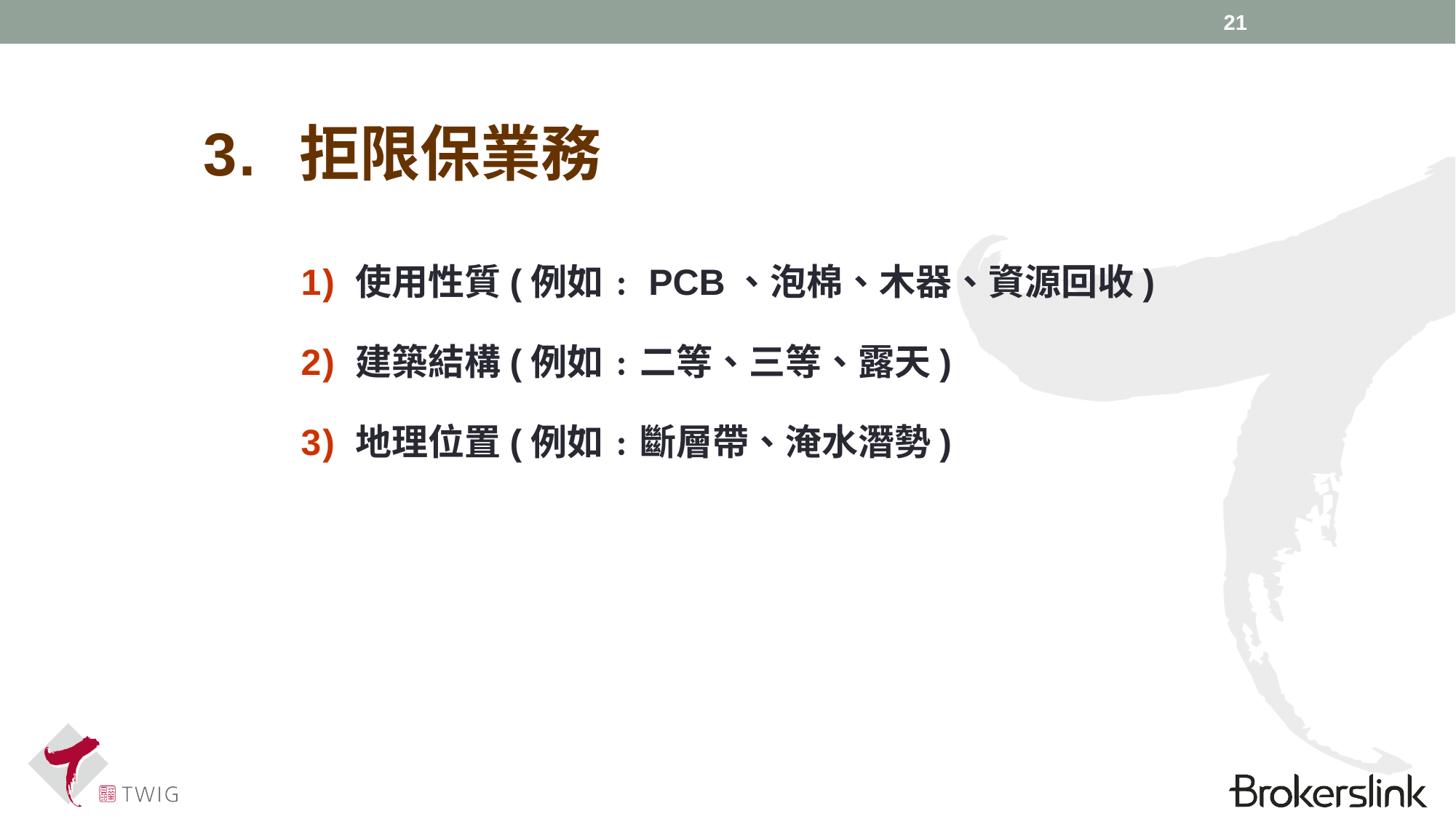

21
拒限保業務
使用性質(例如﹕PCB、泡棉、木器、資源回收)
建築結構(例如﹕二等、三等、露天)
地理位置(例如﹕斷層帶、淹水潛勢)